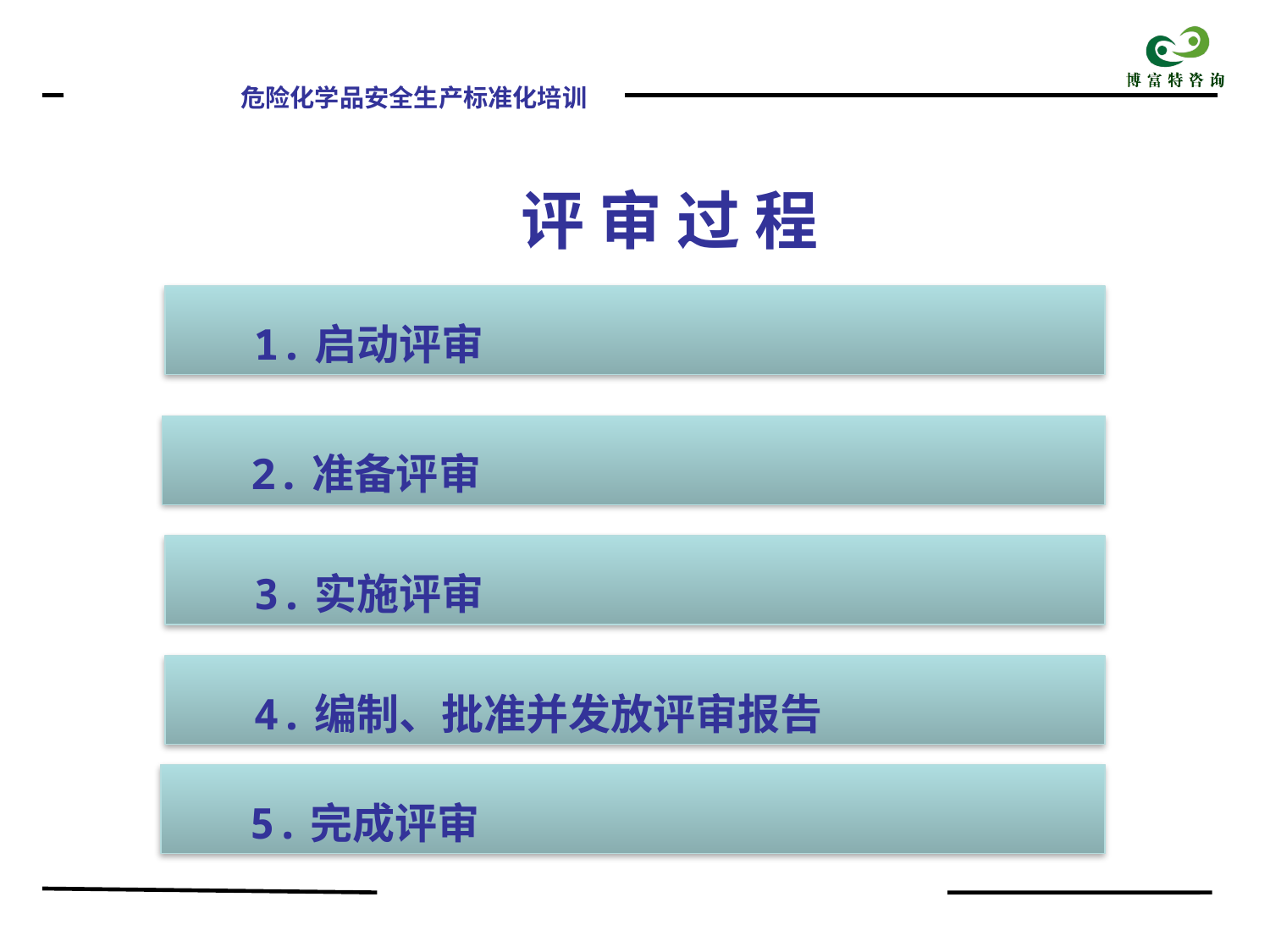

评 审 过 程
   1.启动评审
   2.准备评审
   3.实施评审
   4.编制、批准并发放评审报告
   5.完成评审